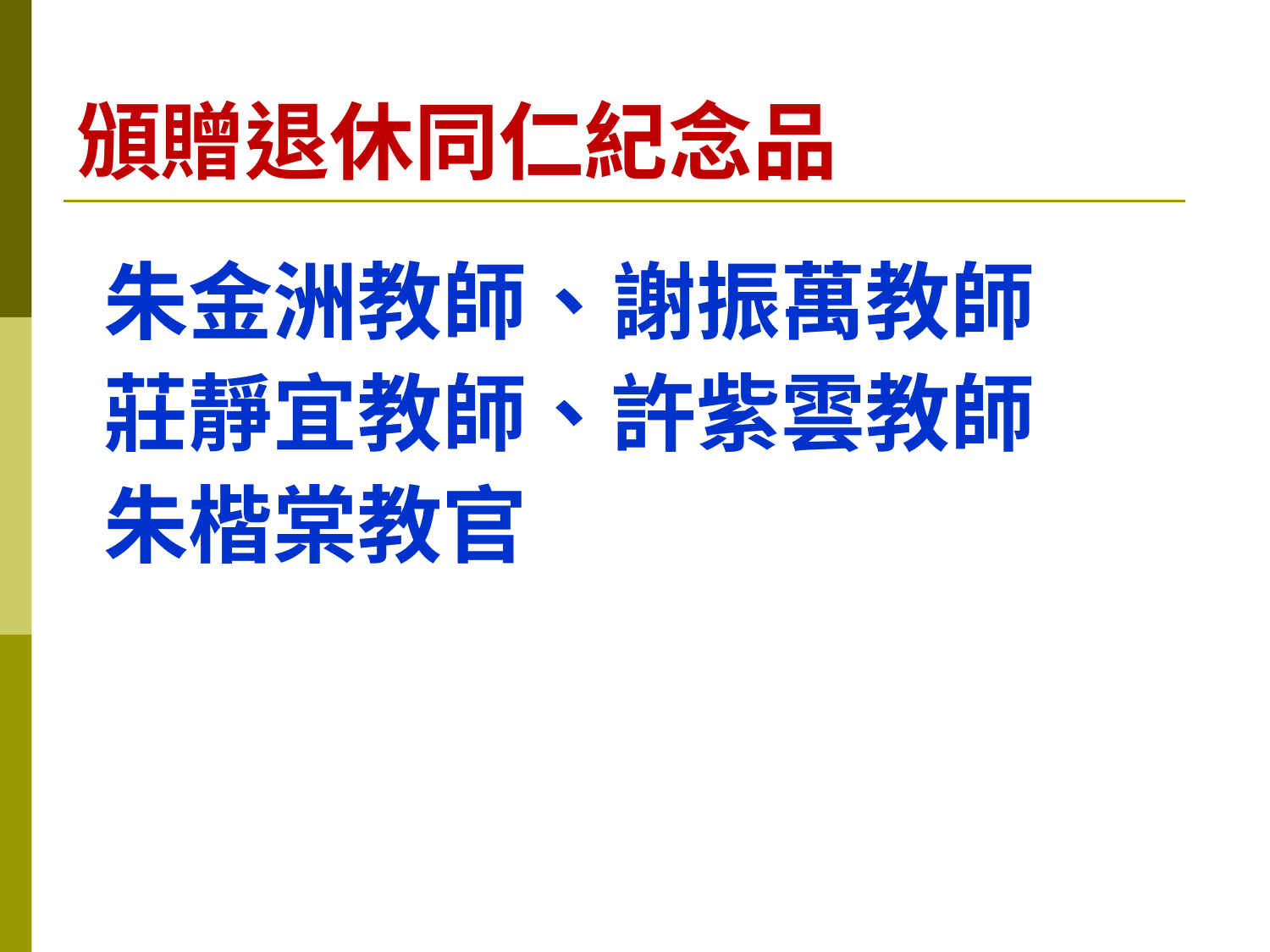

# 頒贈退休同仁紀念品
朱金洲教師、謝振萬教師
莊靜宜教師、許紫雲教師
朱楷棠教官